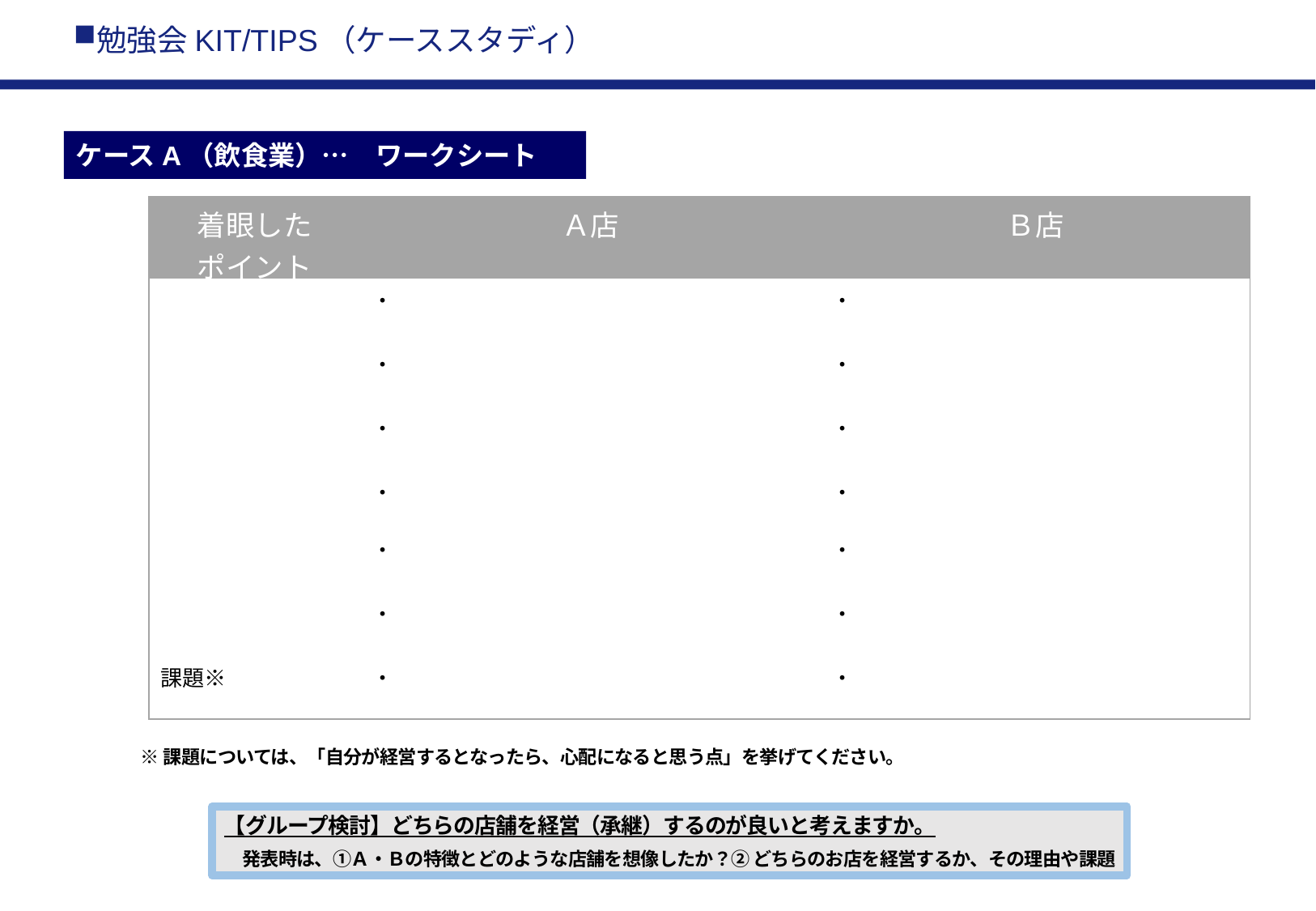

勉強会KIT/TIPS（ケーススタディ）
ケースA（飲食業）…　ワークシート
| 着眼した ポイント | Ａ店 | Ｂ店 |
| --- | --- | --- |
|  | ・ | ・ |
|  | ・ | ・ |
|  | ・ | ・ |
|  | ・ | ・ |
|  | ・ | ・ |
|  | ・ | ・ |
| 課題※ | ・ | ・ |
※課題については、「自分が経営するとなったら、心配になると思う点」を挙げてください。
【グループ検討】どちらの店舗を経営（承継）するのが良いと考えますか。
　発表時は、①Ａ・Ｂの特徴とどのような店舗を想像したか？② どちらのお店を経営するか、その理由や課題